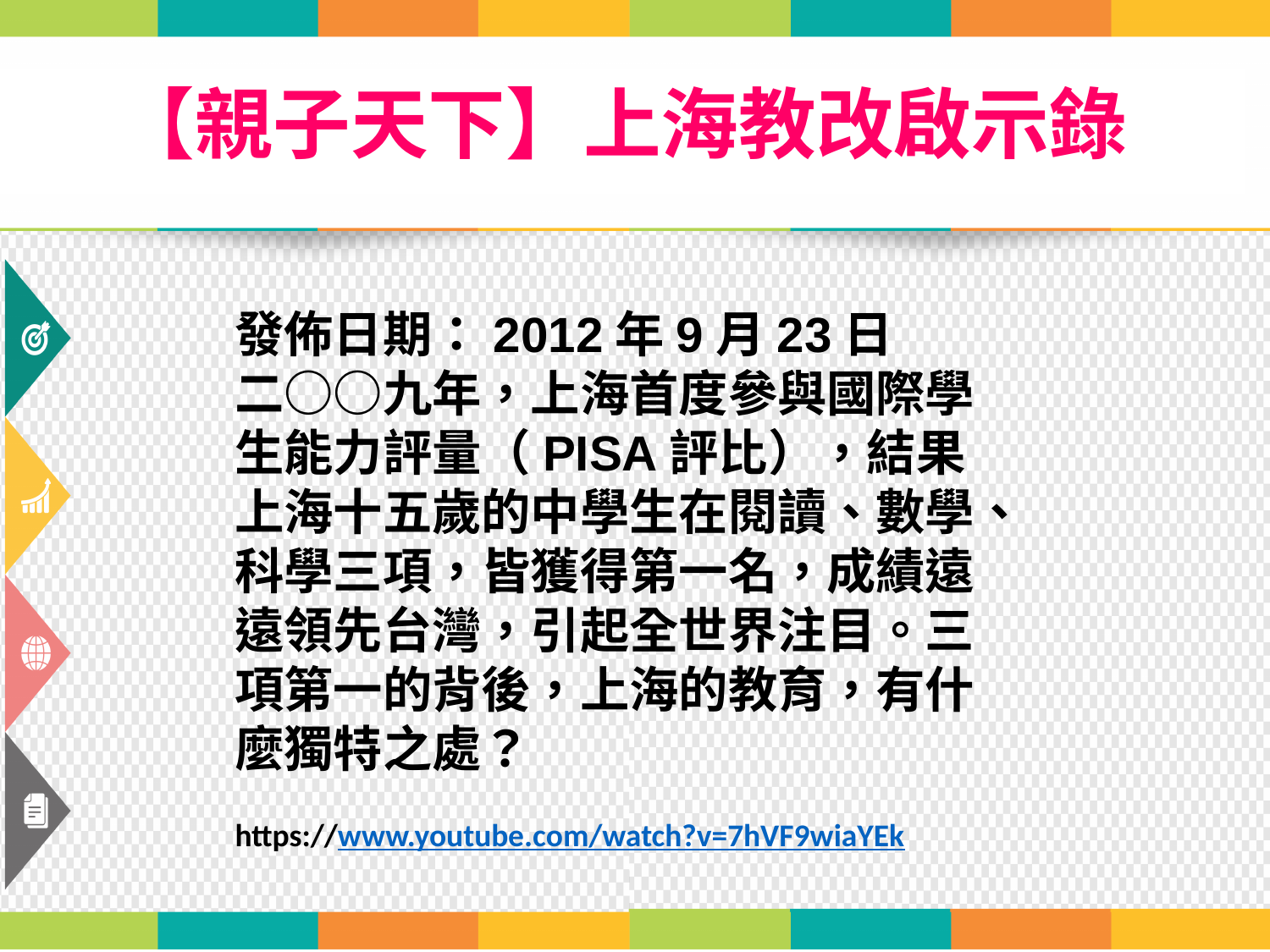

【親子天下】上海教改啟示錄
發佈日期：2012年9月23日
二○○九年，上海首度參與國際學生能力評量（PISA評比），結果上海十五歲的中學生在閱讀、數學、科學三項，皆獲得第一名，成績遠遠領先台灣，引起全世界注目。三項第一的背後，上海的教育，有什麼獨特之處？
https://www.youtube.com/watch?v=7hVF9wiaYEk